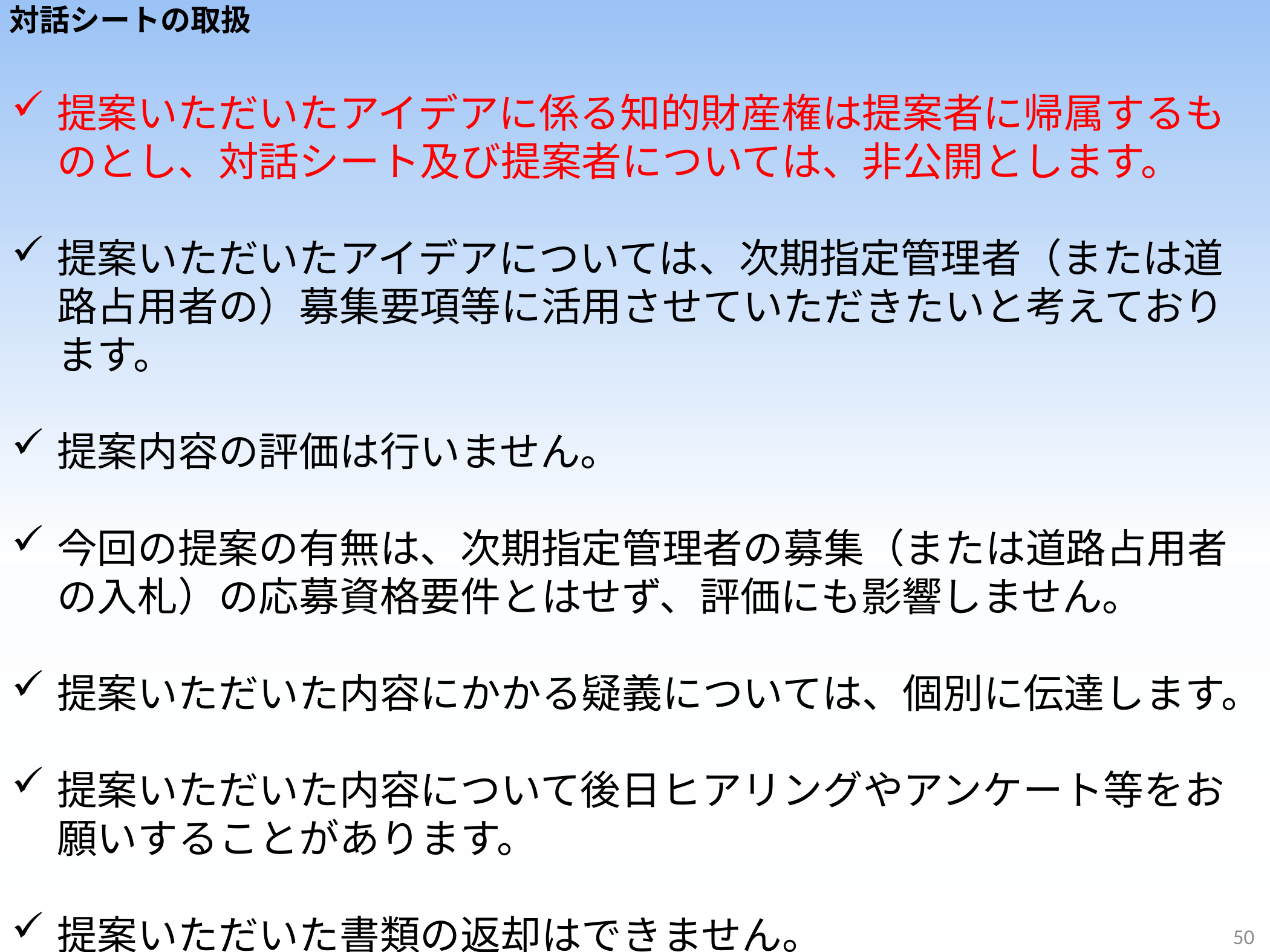

対話シートの取扱
提案いただいたアイデアに係る知的財産権は提案者に帰属するものとし、対話シート及び提案者については、非公開とします。

提案いただいたアイデアについては、次期指定管理者（または道路占用者の）募集要項等に活用させていただきたいと考えております。

提案内容の評価は行いません。

今回の提案の有無は、次期指定管理者の募集（または道路占用者の入札）の応募資格要件とはせず、評価にも影響しません。

提案いただいた内容にかかる疑義については、個別に伝達します。

提案いただいた内容について後日ヒアリングやアンケート等をお願いすることがあります。

提案いただいた書類の返却はできません。

50